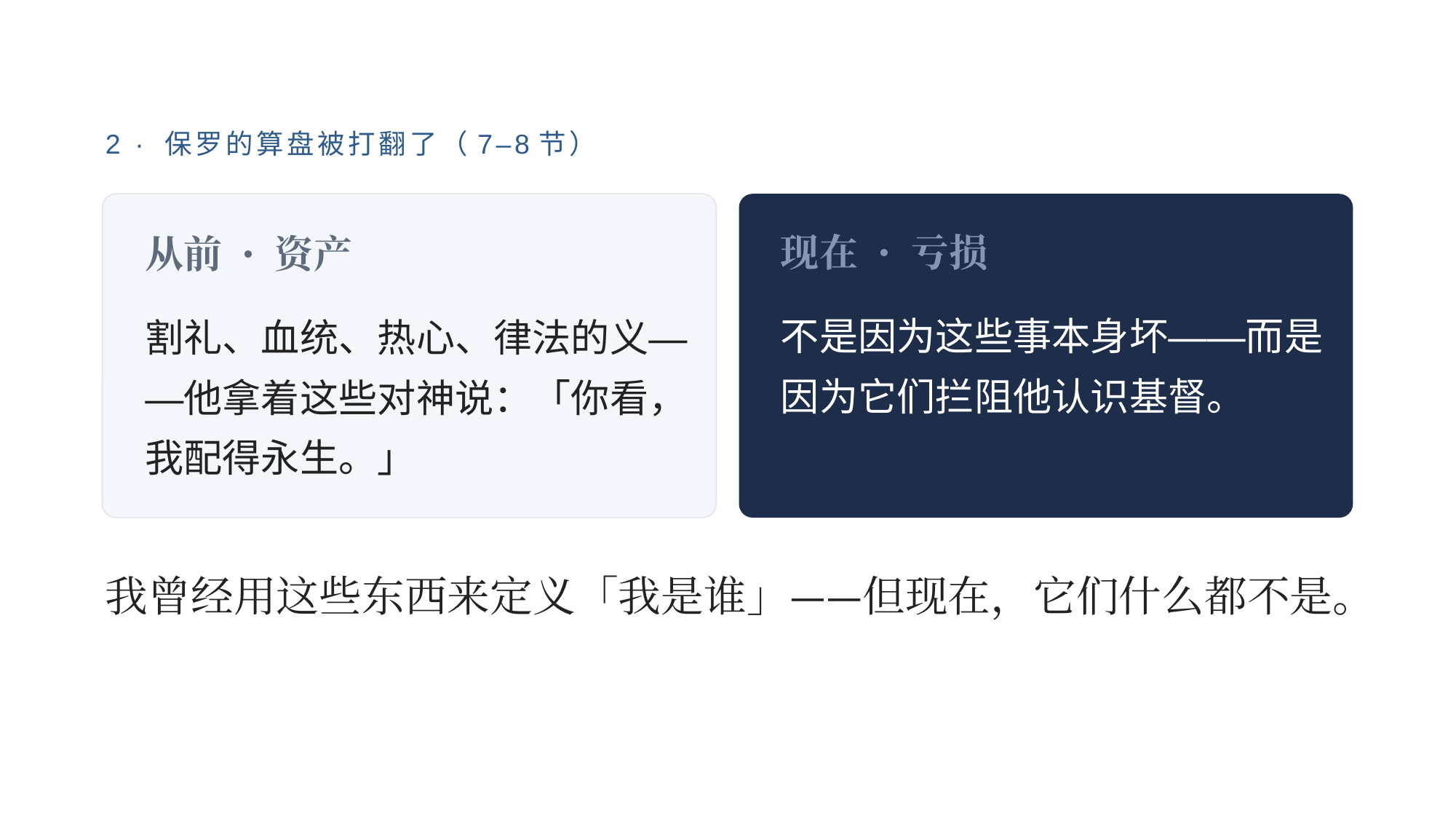

2 · 保罗的算盘被打翻了（7–8节）

现在 · 亏损
从前 · 资产
不是因为这些事本身坏——而是因为它们拦阻他认识基督。
割礼、血统、热心、律法的义——他拿着这些对神说：「你看，我配得永生。」
我曾经用这些东西来定义「我是谁」——但现在，它们什么都不是。